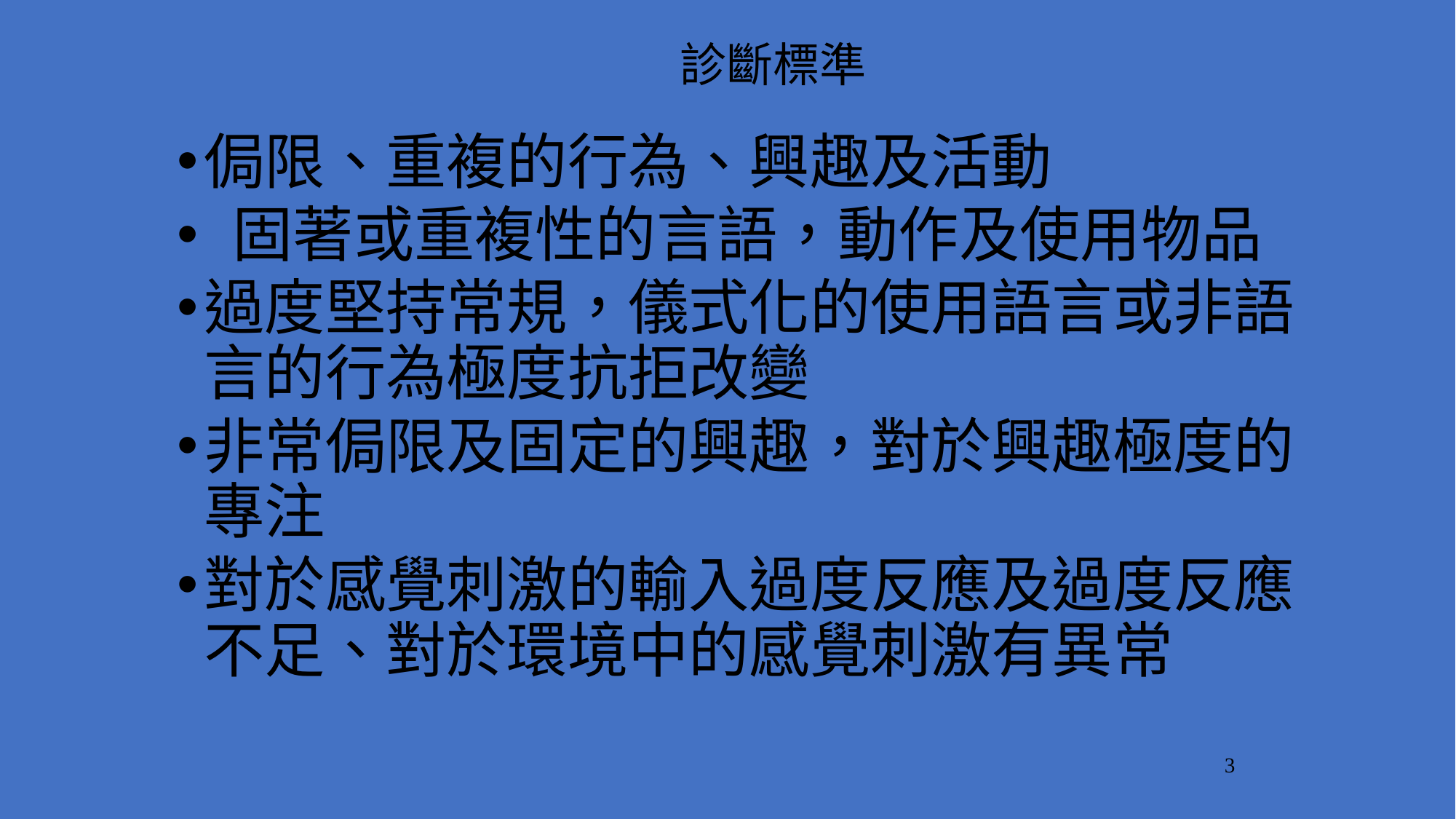

# 診斷標準
侷限、重複的行為、興趣及活動
 固著或重複性的言語，動作及使用物品
過度堅持常規，儀式化的使用語言或非語言的行為極度抗拒改變
非常侷限及固定的興趣，對於興趣極度的專注
對於感覺刺激的輸入過度反應及過度反應不足、對於環境中的感覺刺激有異常
3